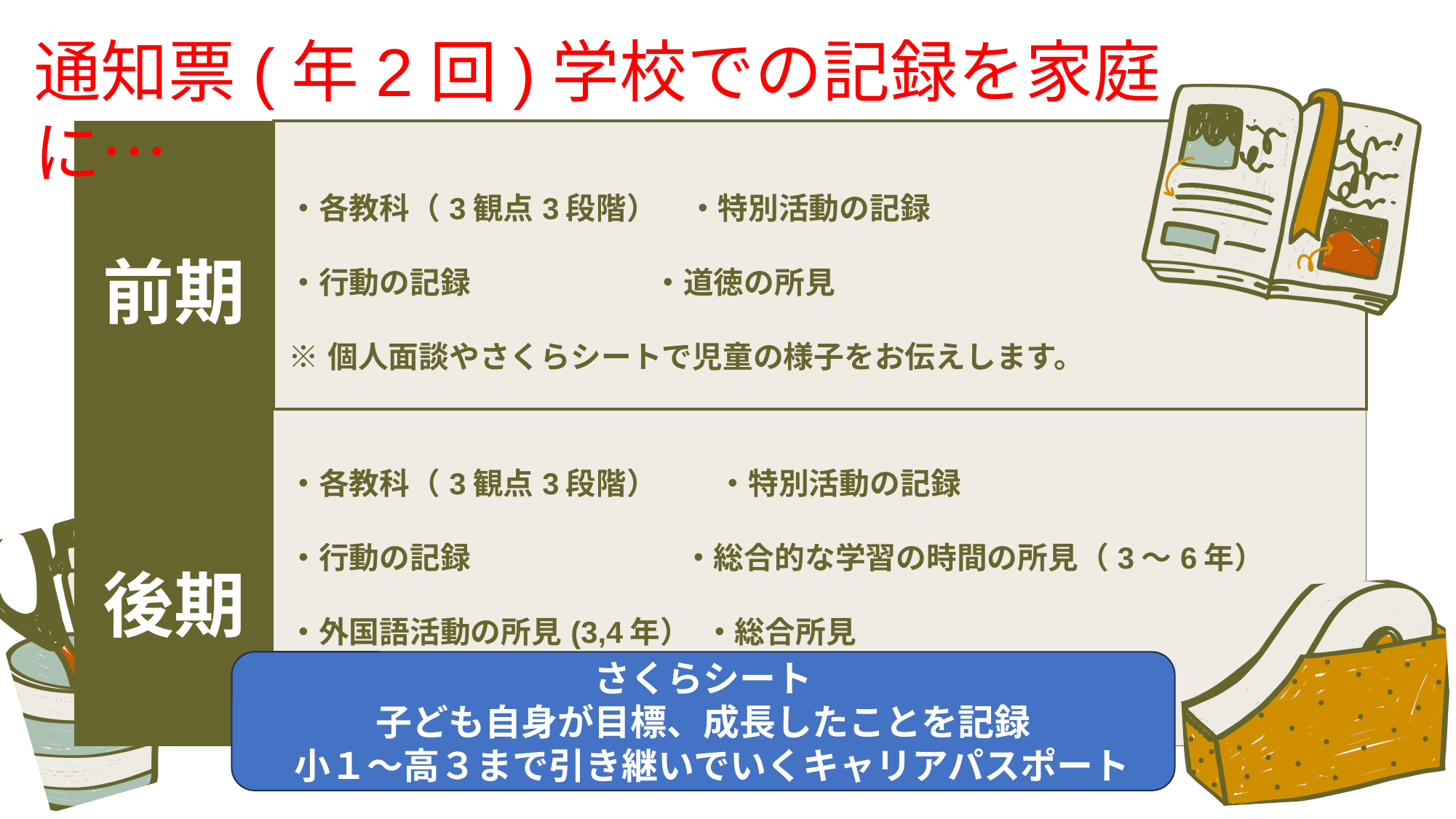

通知票(年2回)学校での記録を家庭に…

| 前期 | ・各教科（3観点3段階）　・特別活動の記録 ・行動の記録　　　　　　・道徳の所見 ※個人面談やさくらシートで児童の様子をお伝えします。 |
| --- | --- |
| 後期 | ・各教科（3観点3段階）　　・特別活動の記録 ・行動の記録　　　　　　　・総合的な学習の時間の所見（3〜6年）　 ・外国語活動の所見(3,4年） ・総合所見 |

さくらシート
子ども自身が目標、成長したことを記録
 小１～高３まで引き継いでいくキャリアパスポート